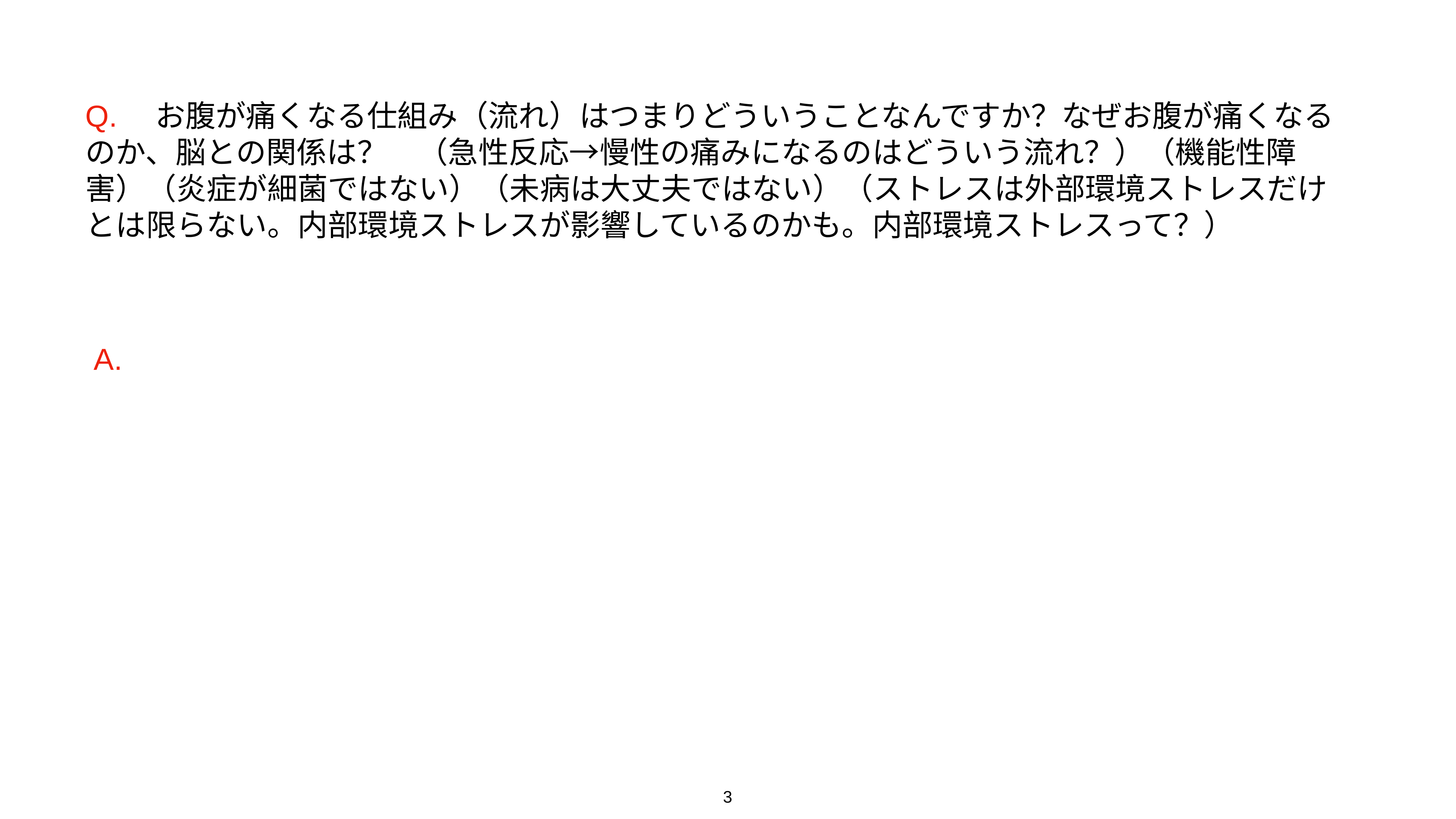

Q.　お腹が痛くなる仕組み（流れ）はつまりどういうことなんですか？なぜお腹が痛くなるのか、脳との関係は？　（急性反応→慢性の痛みになるのはどういう流れ？）（機能性障害）（炎症が細菌ではない）（未病は大丈夫ではない）（ストレスは外部環境ストレスだけとは限らない。内部環境ストレスが影響しているのかも。内部環境ストレスって？）

 A.
3